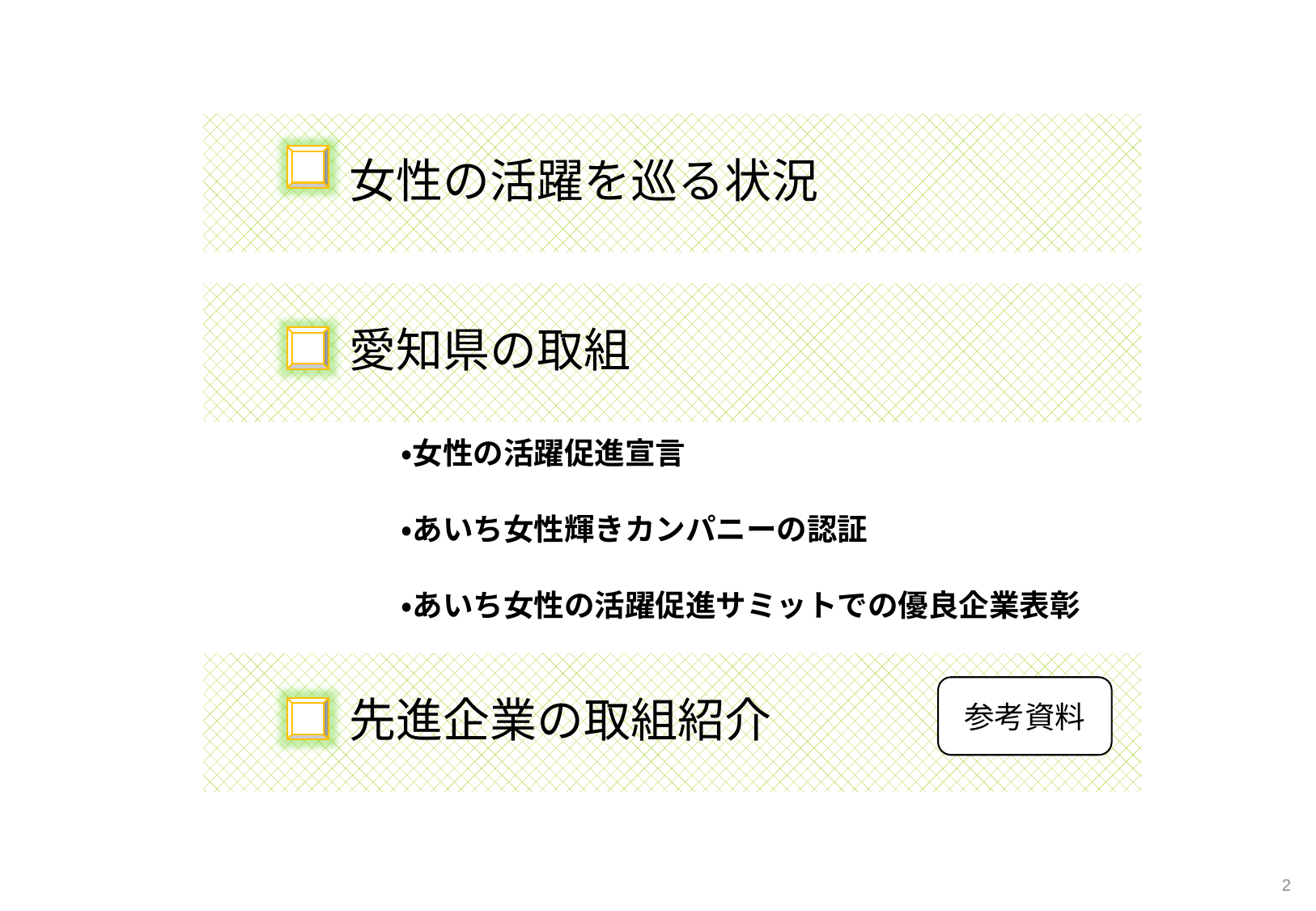

女性の活躍を巡る状況

　    愛知県の取組

・女性の活躍促進宣言
・あいち女性輝きカンパニーの認証
・あいち女性の活躍促進サミットでの優良企業表彰
　    先進企業の取組紹介
参考資料

2